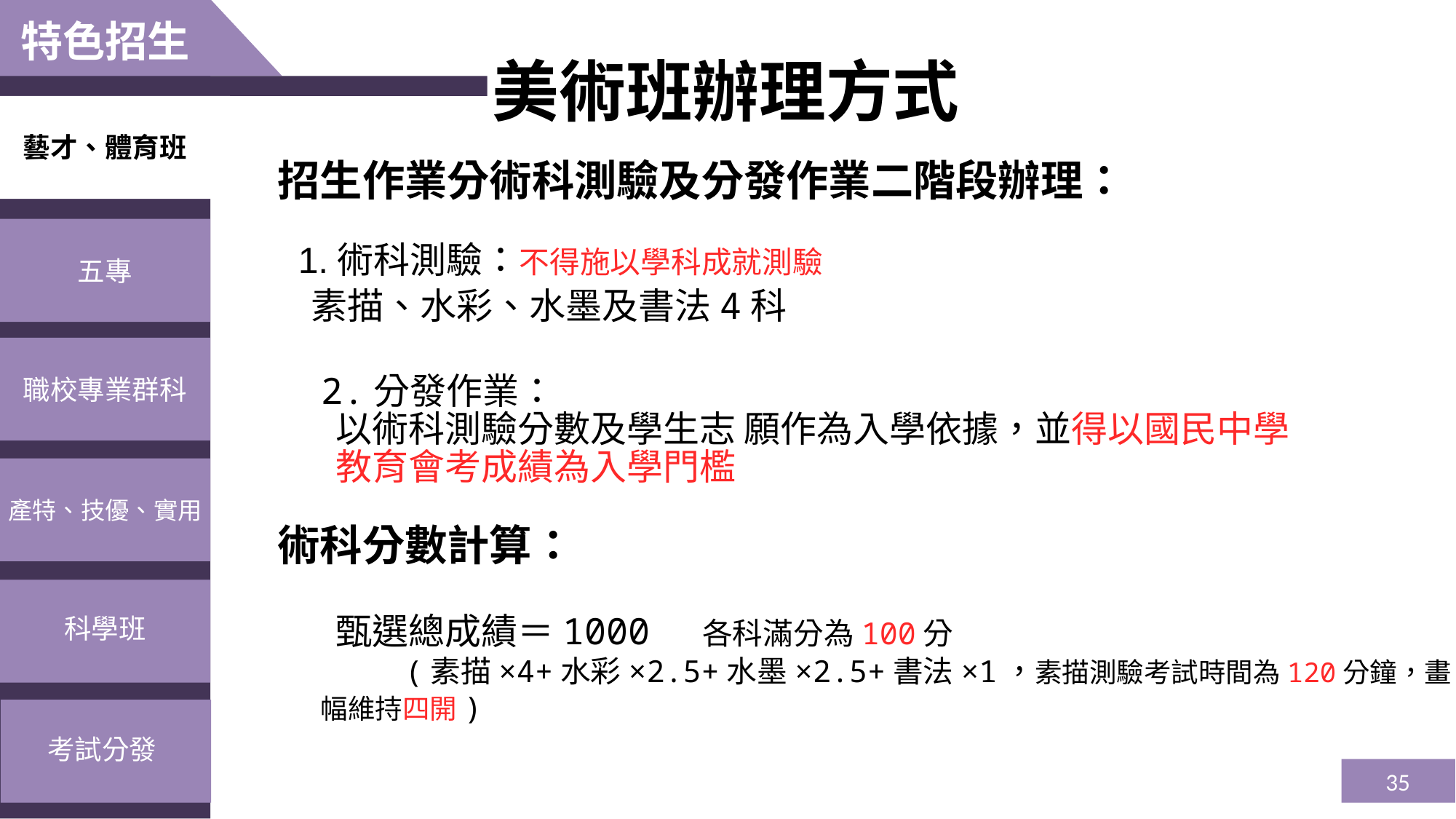

特色招生

美術班辦理方式

藝才、體育班
招生作業分術科測驗及分發作業二階段辦理：

  1.術科測驗：不得施以學科成就測驗
   素描、水彩、水墨及書法4科

  2.分發作業：
      以術科測驗分數及學生志 願作為入學依據，並得以國民中學
      教育會考成績為入學門檻

術科分數計算：

      甄選總成績＝1000  各科滿分為100分
       (素描×4+水彩×2.5+水墨×2.5+書法×1，素描測驗考試時間為120分鐘，畫幅維持四開)

五專

職校專業群科

產特、技優、實用

科學班

考試分發

35